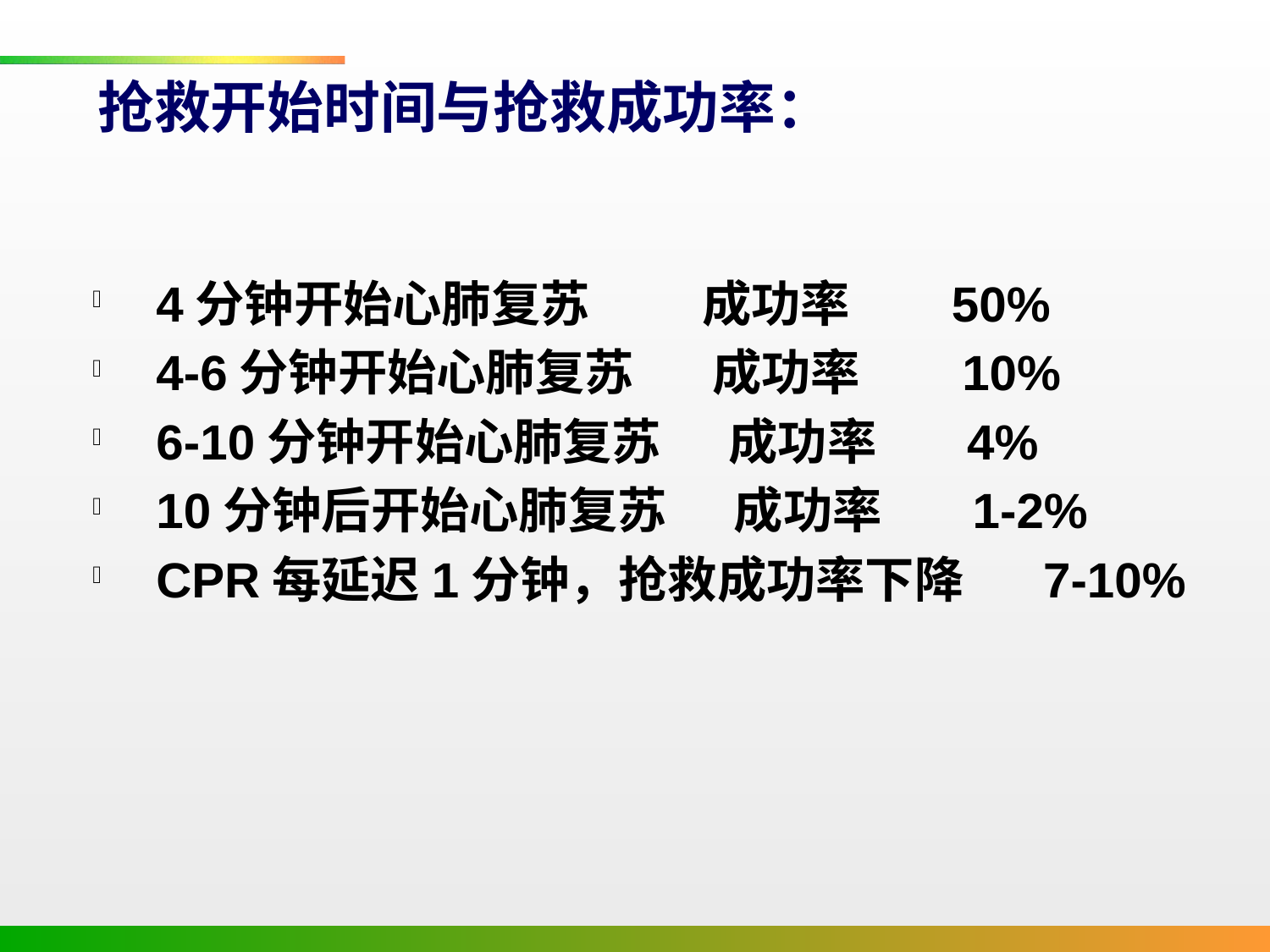

# 抢救开始时间与抢救成功率：
4分钟开始心肺复苏          成功率        50%
4-6分钟开始心肺复苏       成功率        10%
6-10分钟开始心肺复苏      成功率       4%
10分钟后开始心肺复苏      成功率       1-2%
CPR每延迟1分钟，抢救成功率下降      7-10%